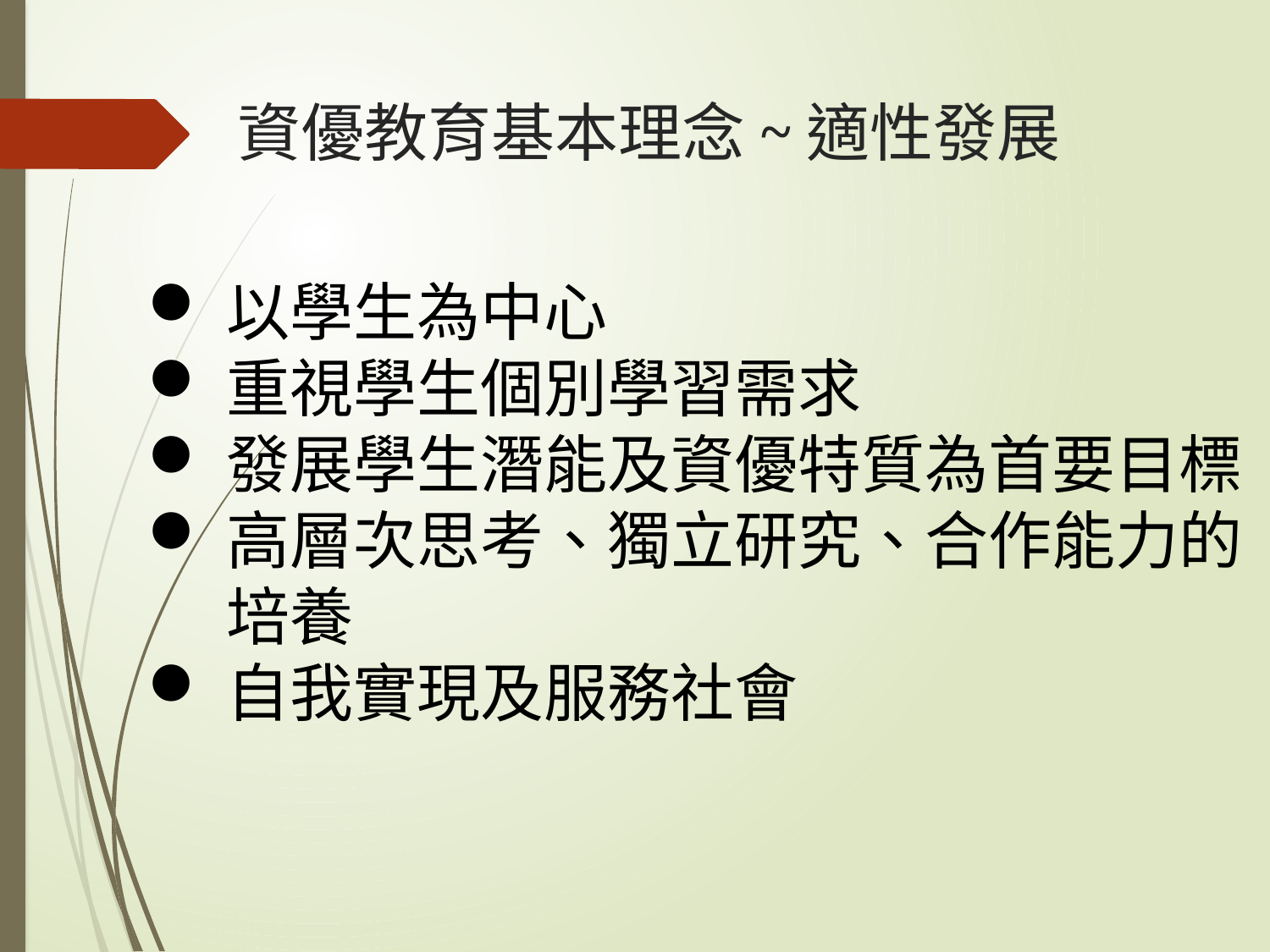

# 資優教育基本理念~適性發展
以學生為中心
重視學生個別學習需求
發展學生潛能及資優特質為首要目標
高層次思考、獨立研究、合作能力的培養
自我實現及服務社會